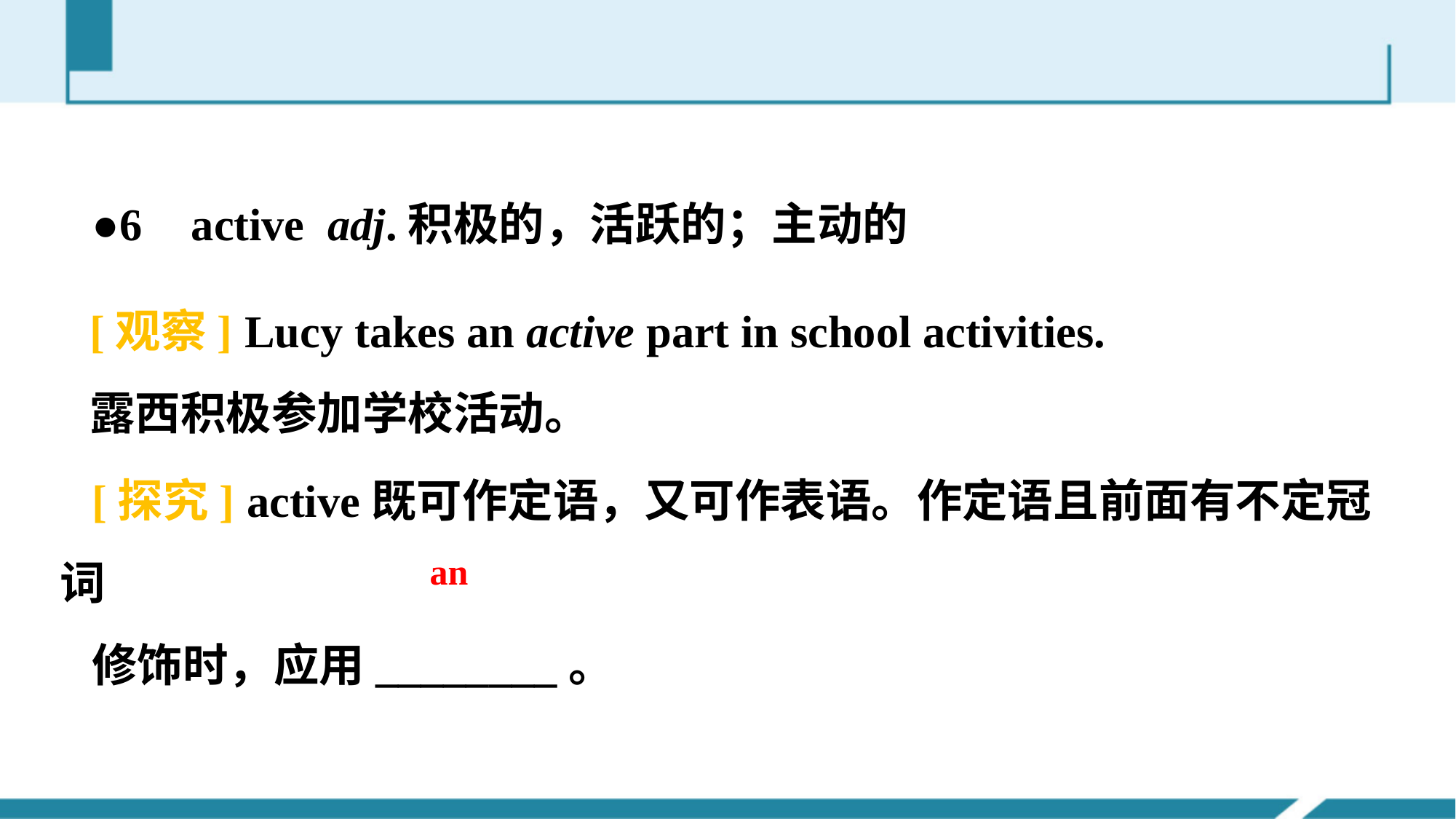

●6    active  adj.积极的，活跃的；主动的
[观察] Lucy takes an active part in school activities.
露西积极参加学校活动。
[探究] active既可作定语，又可作表语。作定语且前面有不定冠词
修饰时，应用________。
an